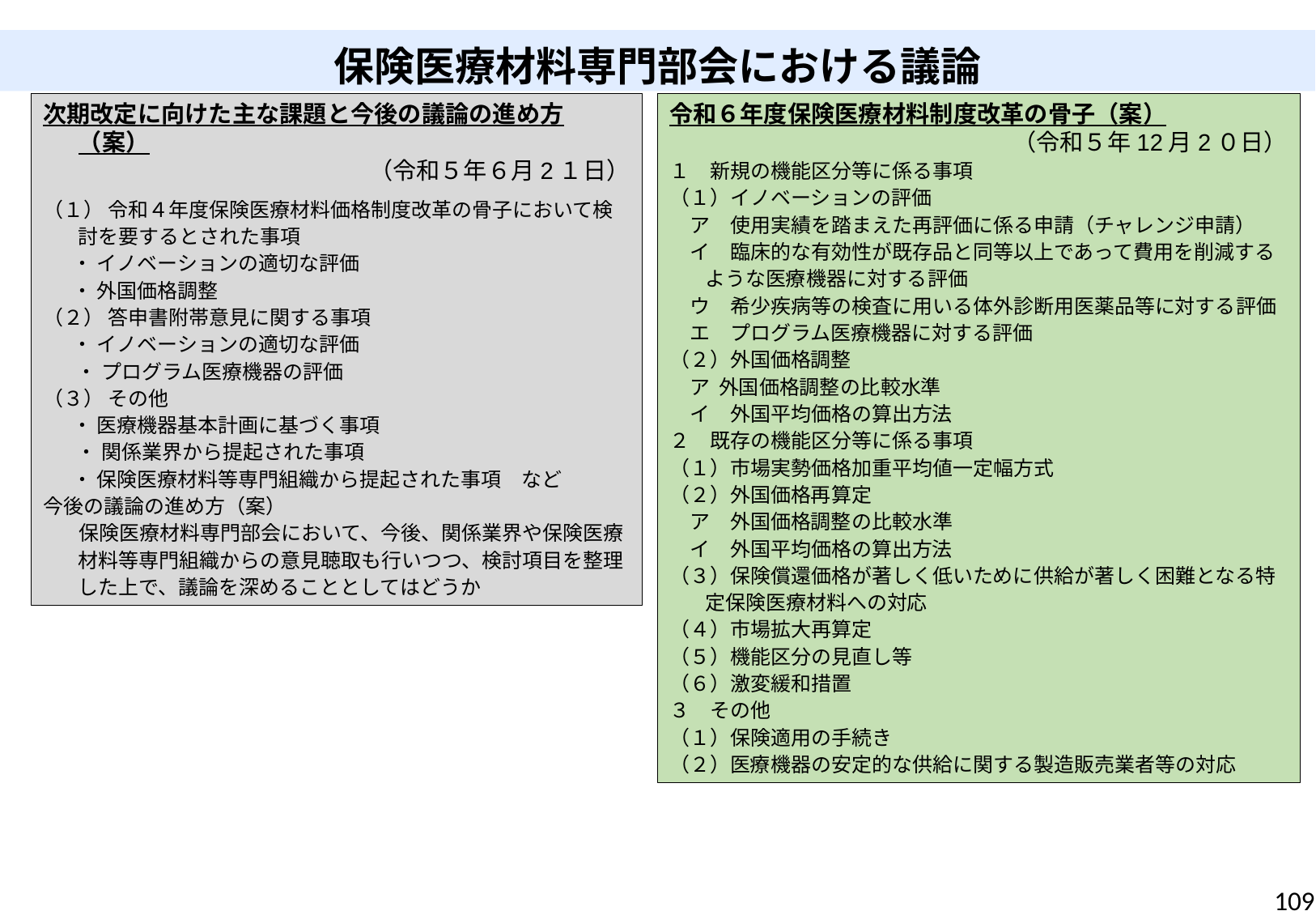

保険医療材料専門部会における議論
次期改定に向けた主な課題と今後の議論の進め方（案）
（令和５年６月2１日）
（１） 令和４年度保険医療材料価格制度改革の骨子において検討を要するとされた事項
　  ・ イノベーションの適切な評価
　  ・ 外国価格調整
（２） 答申書附帯意見に関する事項
　  ・ イノベーションの適切な評価
  　・ プログラム医療機器の評価
（３） その他
　  ・ 医療機器基本計画に基づく事項
  　・ 関係業界から提起された事項
　  ・ 保険医療材料等専門組織から提起された事項　など
今後の議論の進め方（案）
       保険医療材料専門部会において、今後、関係業界や保険医療材料等専門組織からの意見聴取も行いつつ、検討項目を整理した上で、議論を深めることとしてはどうか
令和６年度保険医療材料制度改革の骨子（案）
（令和５年12月2０日）
１　新規の機能区分等に係る事項
（１）イノベーションの評価
　ア　使用実績を踏まえた再評価に係る申請（チャレンジ申請）
　イ　臨床的な有効性が既存品と同等以上であって費用を削減するような医療機器に対する評価
　ウ　希少疾病等の検査に用いる体外診断用医薬品等に対する評価
　エ　プログラム医療機器に対する評価
（２）外国価格調整
　ア  外国価格調整の比較水準
　イ　外国平均価格の算出方法
２　既存の機能区分等に係る事項
（１）市場実勢価格加重平均値一定幅方式
（２）外国価格再算定
　ア　外国価格調整の比較水準
　イ　外国平均価格の算出方法
（３）保険償還価格が著しく低いために供給が著しく困難となる特定保険医療材料への対応
（４）市場拡大再算定
（５）機能区分の見直し等
（６）激変緩和措置
３　その他
（１）保険適用の手続き
（２）医療機器の安定的な供給に関する製造販売業者等の対応
109